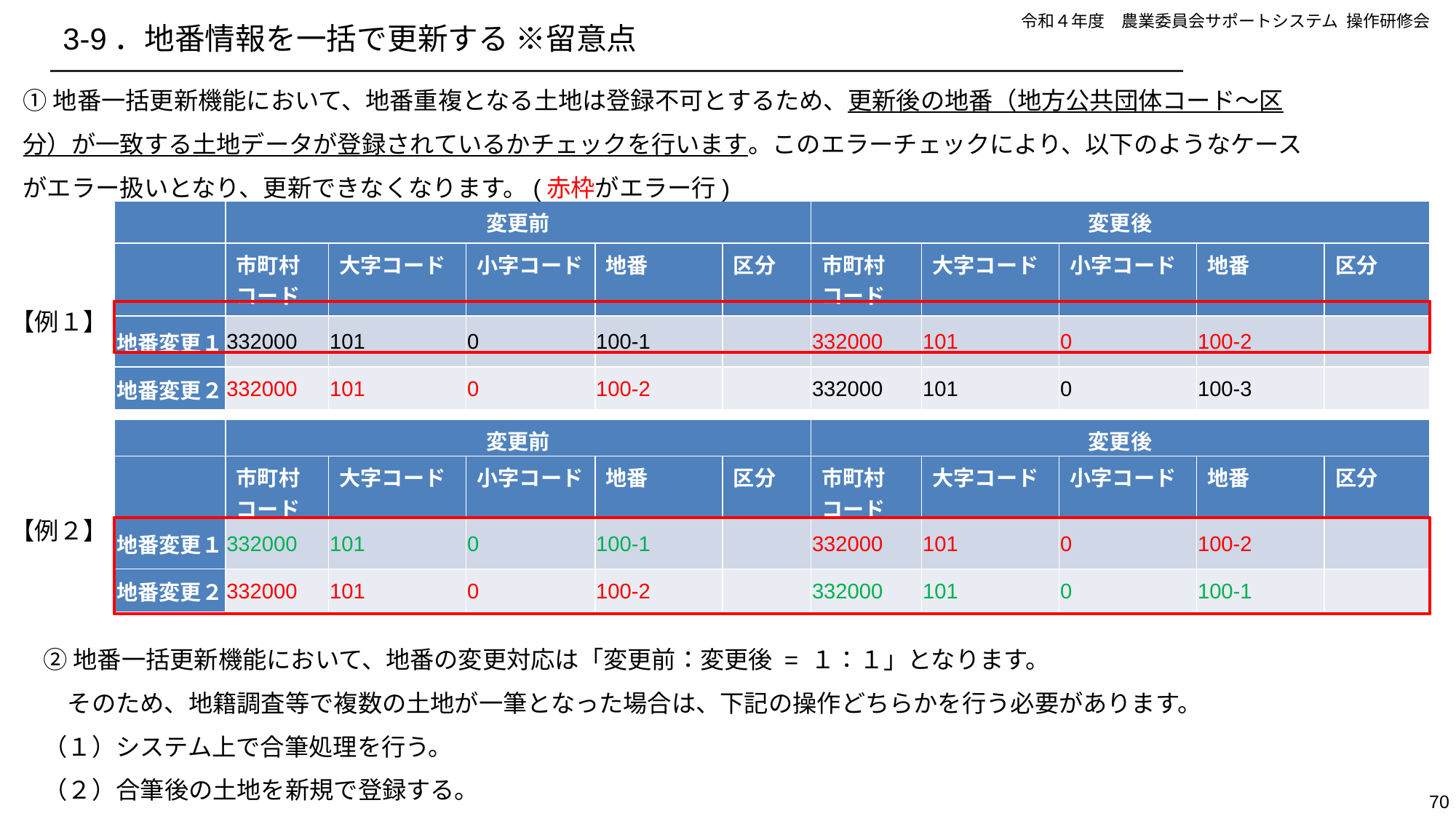

# 3-9．地番情報を一括で更新する ※留意点
①地番一括更新機能において、地番重複となる土地は登録不可とするため、更新後の地番（地方公共団体コード～区分）が一致する土地データが登録されているかチェックを行います。このエラーチェックにより、以下のようなケースがエラー扱いとなり、更新できなくなります。(赤枠がエラー行)
|  | 変更前 |  |  |  |  | 変更後 |  |  |  |  |
| --- | --- | --- | --- | --- | --- | --- | --- | --- | --- | --- |
|  | 市町村コード | 大字コード | 小字コード | 地番 | 区分 | 市町村コード | 大字コード | 小字コード | 地番 | 区分 |
| 地番変更１ | 332000 | 101 | 0 | 100-1 |  | 332000 | 101 | 0 | 100-2 |  |
| 地番変更２ | 332000 | 101 | 0 | 100-2 |  | 332000 | 101 | 0 | 100-3 |  |
【例１】

|  | 変更前 |  |  |  |  | 変更後 |  |  |  |  |
| --- | --- | --- | --- | --- | --- | --- | --- | --- | --- | --- |
|  | 市町村コード | 大字コード | 小字コード | 地番 | 区分 | 市町村コード | 大字コード | 小字コード | 地番 | 区分 |
| 地番変更１ | 332000 | 101 | 0 | 100-1 |  | 332000 | 101 | 0 | 100-2 |  |
| 地番変更２ | 332000 | 101 | 0 | 100-2 |  | 332000 | 101 | 0 | 100-1 |  |
【例２】

②地番一括更新機能において、地番の変更対応は「変更前：変更後 = １：１」となります。
　そのため、地籍調査等で複数の土地が一筆となった場合は、下記の操作どちらかを行う必要があります。
（１）システム上で合筆処理を行う。
（２）合筆後の土地を新規で登録する。